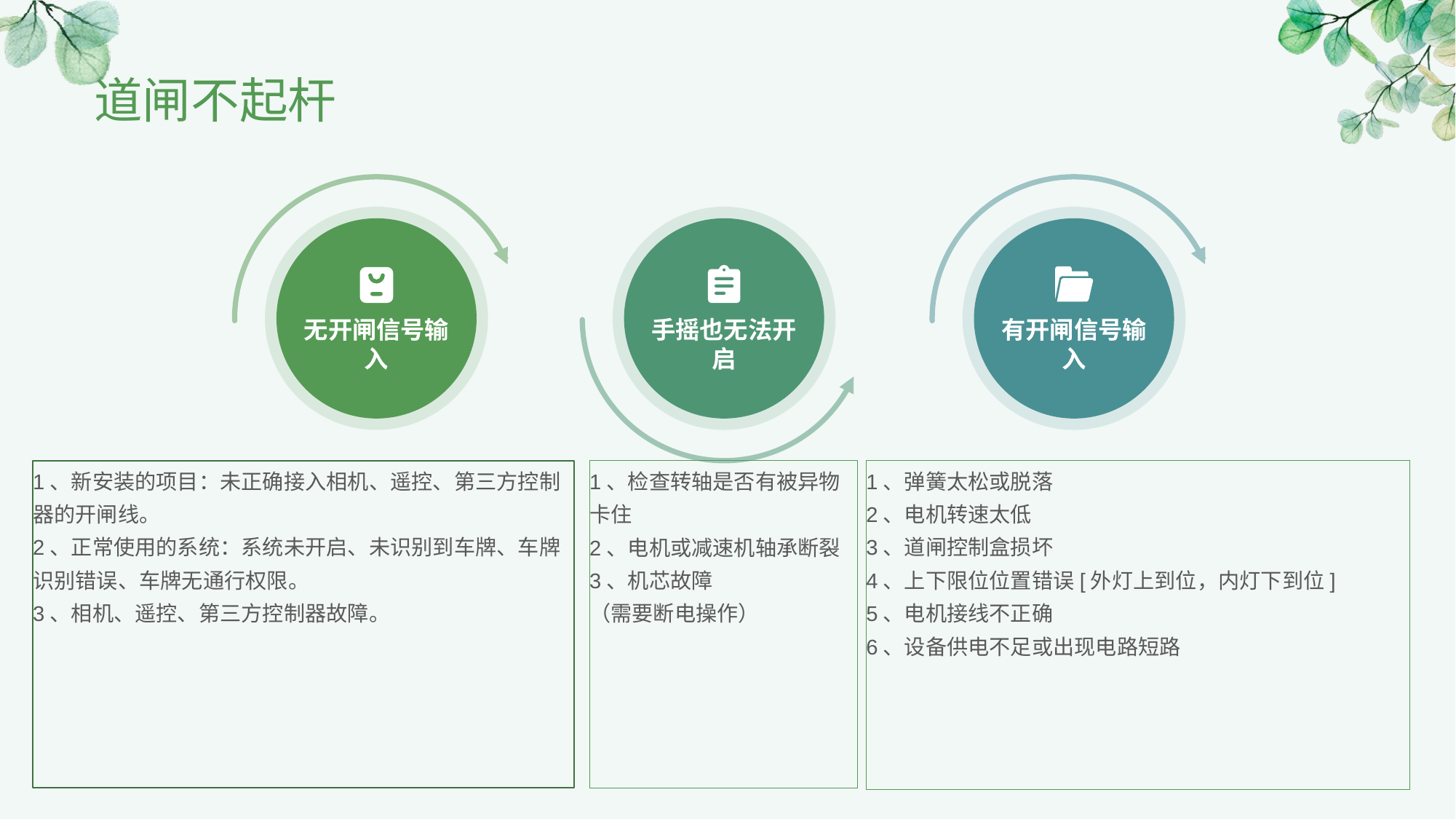

# 道闸不起杆

无开闸信号输入
手摇也无法开启
有开闸信号输入
1、新安装的项目：未正确接入相机、遥控、第三方控制器的开闸线。
2、正常使用的系统：系统未开启、未识别到车牌、车牌识别错误、车牌无通行权限。
3、相机、遥控、第三方控制器故障。

1、弹簧太松或脱落
2、电机转速太低
3、道闸控制盒损坏
4、上下限位位置错误[外灯上到位，内灯下到位]
5、电机接线不正确
6、设备供电不足或出现电路短路
1、检查转轴是否有被异物卡住
2、电机或减速机轴承断裂
3、机芯故障
（需要断电操作）